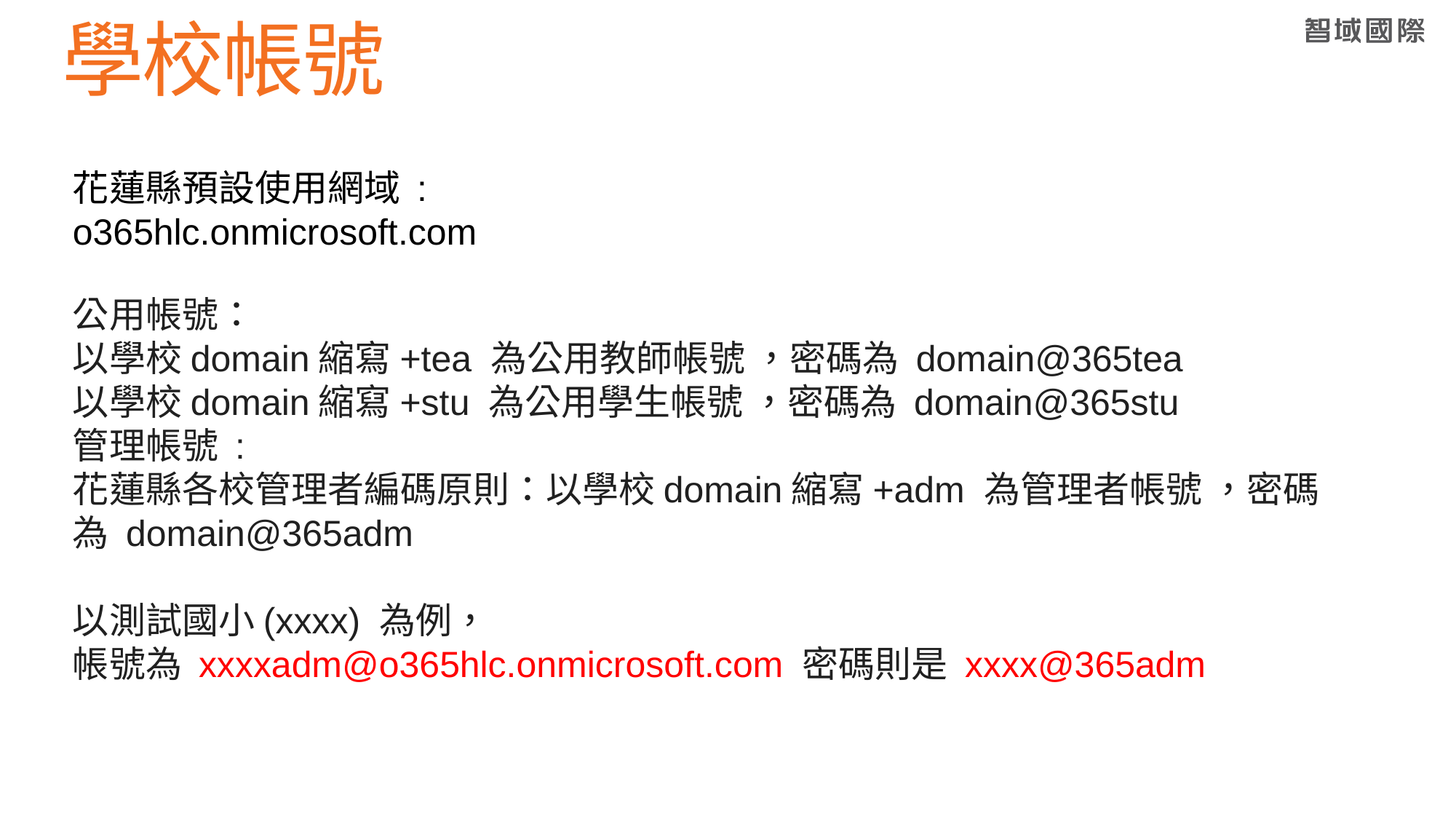

# 學校帳號
花蓮縣預設使用網域 : o365hlc.onmicrosoft.com
公用帳號：
以學校domain縮寫+tea 為公用教師帳號 ，密碼為 domain@365tea
以學校domain縮寫+stu 為公用學生帳號 ，密碼為 domain@365stu
管理帳號 :
花蓮縣各校管理者編碼原則：以學校domain縮寫+adm 為管理者帳號 ，密碼為 domain@365adm
以測試國小(xxxx) 為例，
帳號為 xxxxadm@o365hlc.onmicrosoft.com 密碼則是 xxxx@365adm